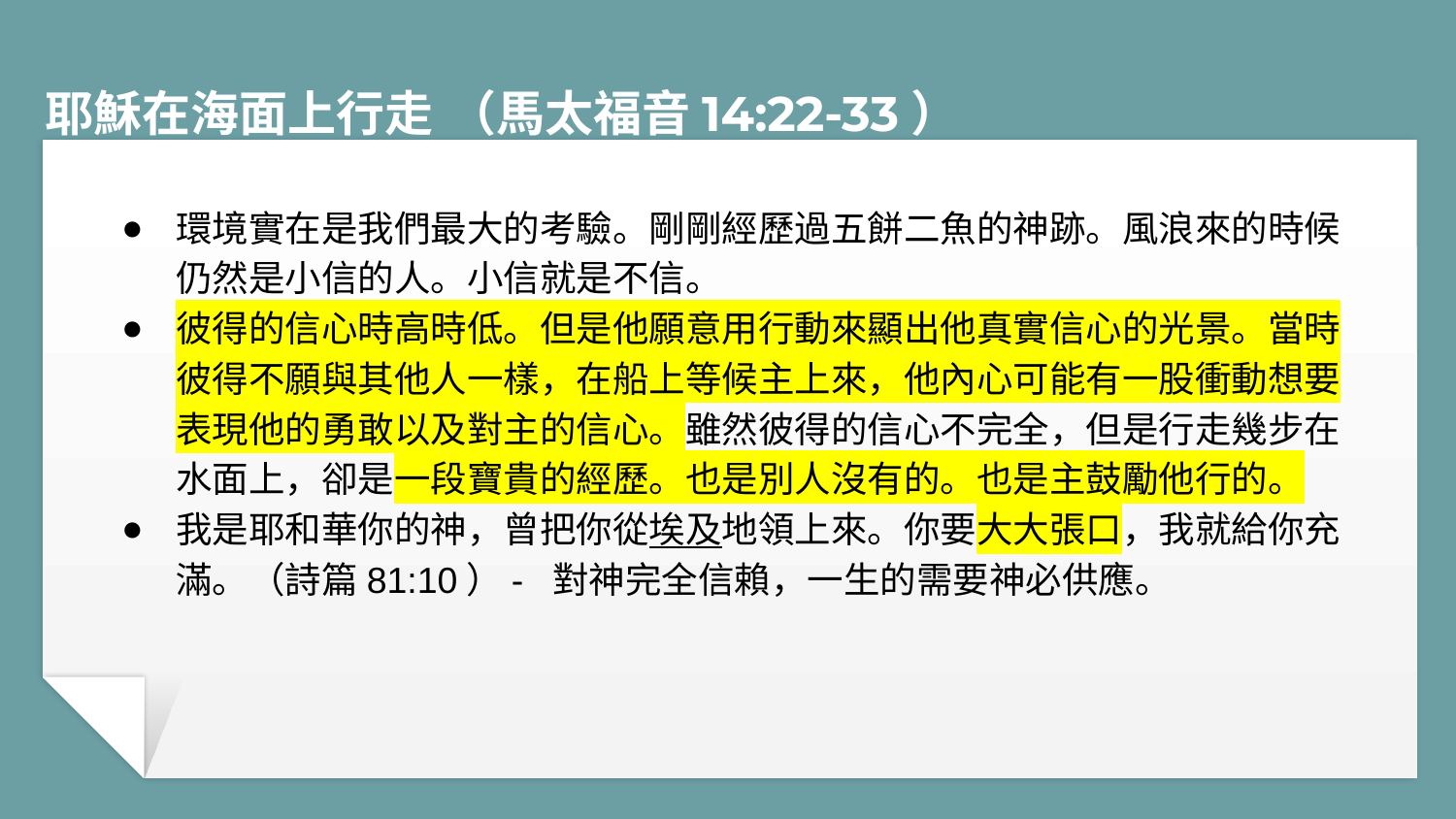

# 耶穌在海面上行走 （馬太福音14:22-33）
環境實在是我們最大的考驗。剛剛經歷過五餅二魚的神跡。風浪來的時候仍然是小信的人。小信就是不信。
彼得的信心時高時低。但是他願意用行動來顯出他真實信心的光景。當時彼得不願與其他人一樣，在船上等候主上來，他內心可能有一股衝動想要表現他的勇敢以及對主的信心。雖然彼得的信心不完全，但是行走幾步在水面上，卻是一段寶貴的經歷。也是別人沒有的。也是主鼓勵他行的。
我是耶和華你的神，曾把你從埃及地領上來。你要大大張口，我就給你充滿。（詩篇81:10）-  對神完全信賴，一生的需要神必供應。